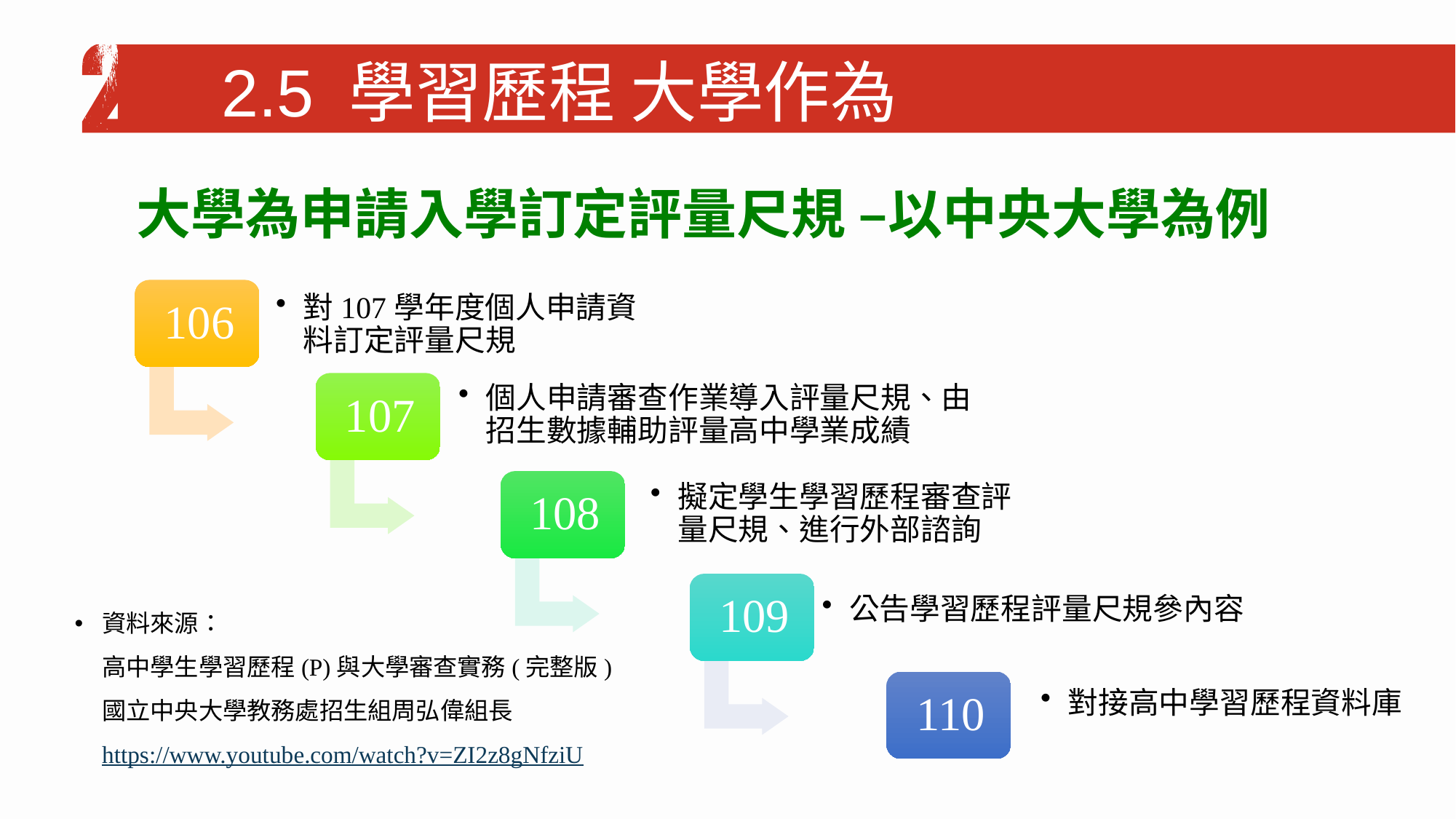

2.5 學習歷程 大學作為
大學為申請入學訂定評量尺規 –以中央大學為例
106
對107學年度個人申請資料訂定評量尺規
107
個人申請審查作業導入評量尺規、由招生數據輔助評量高中學業成績
108
擬定學生學習歷程審查評量尺規、進行外部諮詢
109
110

公告學習歷程評量尺規參內容

對接高中學習歷程資料庫
資料來源：
高中學生學習歷程(P)與大學審查實務(完整版)
國立中央大學教務處招生組周弘偉組長 https://www.youtube.com/watch?v=ZI2z8gNfziU